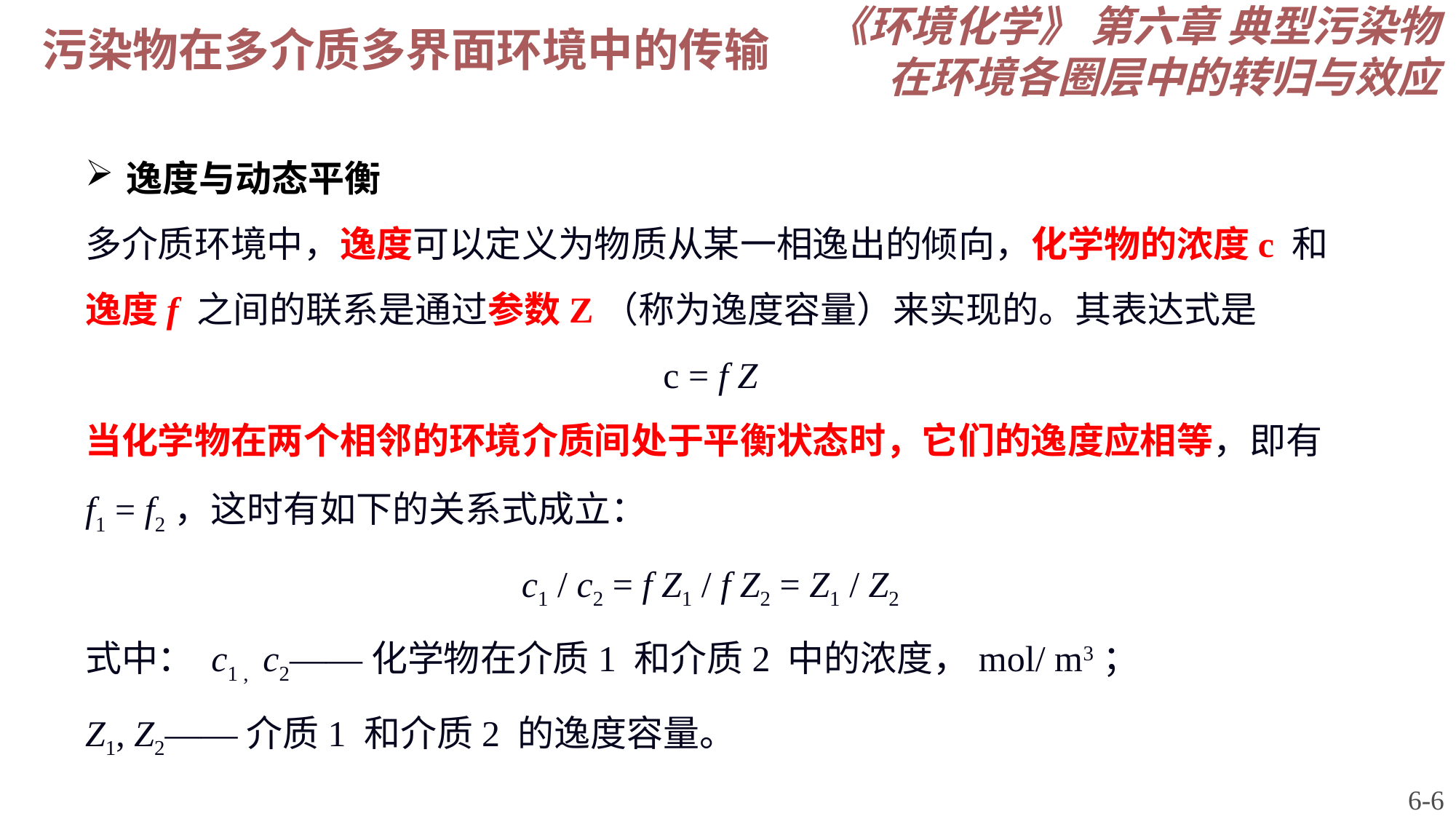

《环境化学》 第六章 典型污染物在环境各圈层中的转归与效应
污染物在多介质多界面环境中的传输
逸度与动态平衡
多介质环境中，逸度可以定义为物质从某一相逸出的倾向，化学物的浓度c 和逸度f 之间的联系是通过参数Z（称为逸度容量）来实现的。其表达式是
c = f Z
当化学物在两个相邻的环境介质间处于平衡状态时，它们的逸度应相等，即有f1 = f2，这时有如下的关系式成立：
c1 / c2 = f Z1 / f Z2 = Z1 / Z2
式中： c1 ,  c2——化学物在介质1 和介质2 中的浓度，mol/ m3；
Z1, Z2——介质1 和介质2 的逸度容量。
6-6